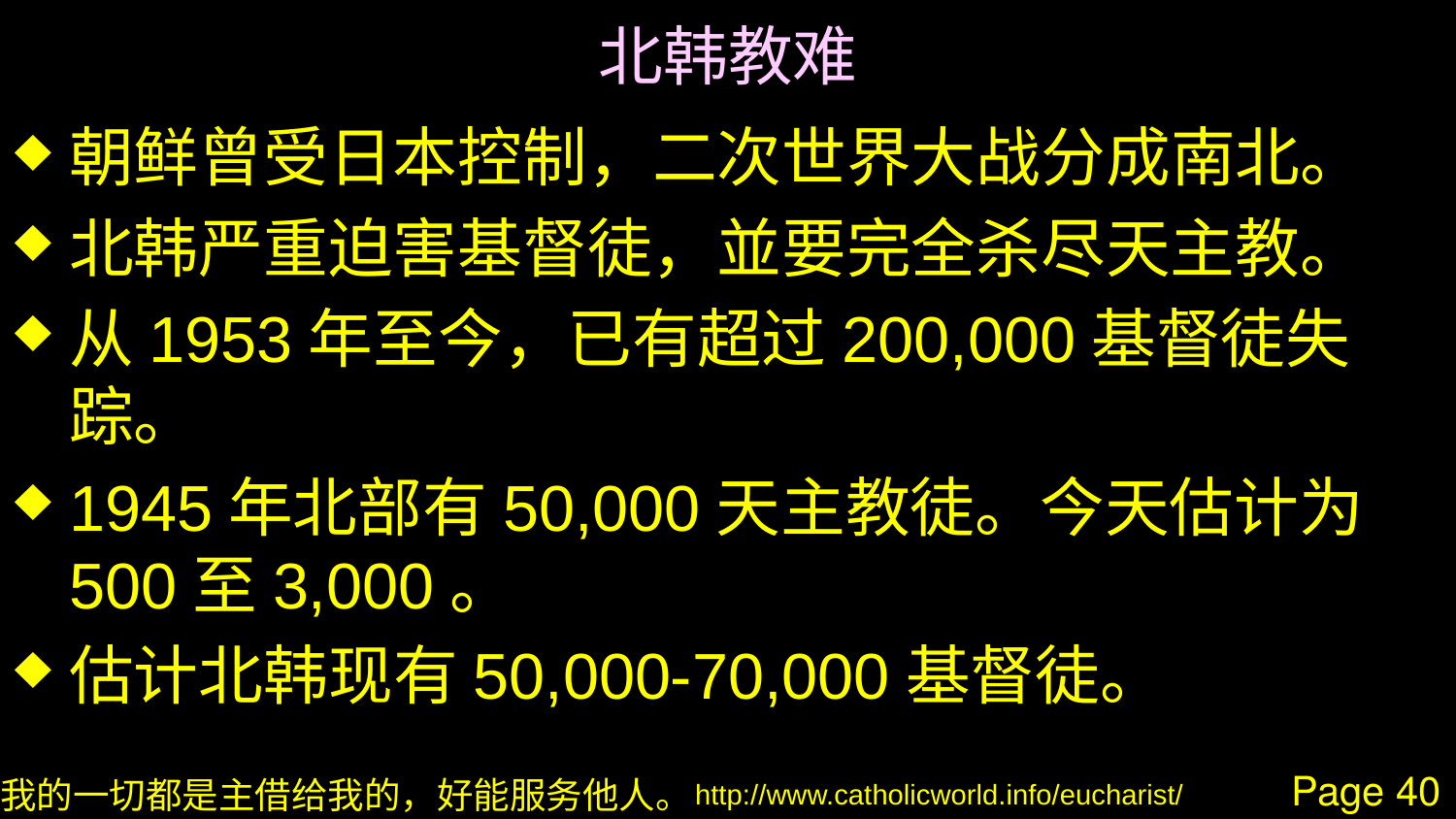

# 北韩教难
朝鲜曾受日本控制，二次世界大战分成南北。
北韩严重迫害基督徒，並要完全杀尽天主教。
从1953年至今，已有超过200,000基督徒失踪。
1945年北部有50,000天主教徒。今天估计为500至3,000。
估计北韩现有50,000-70,000基督徒。